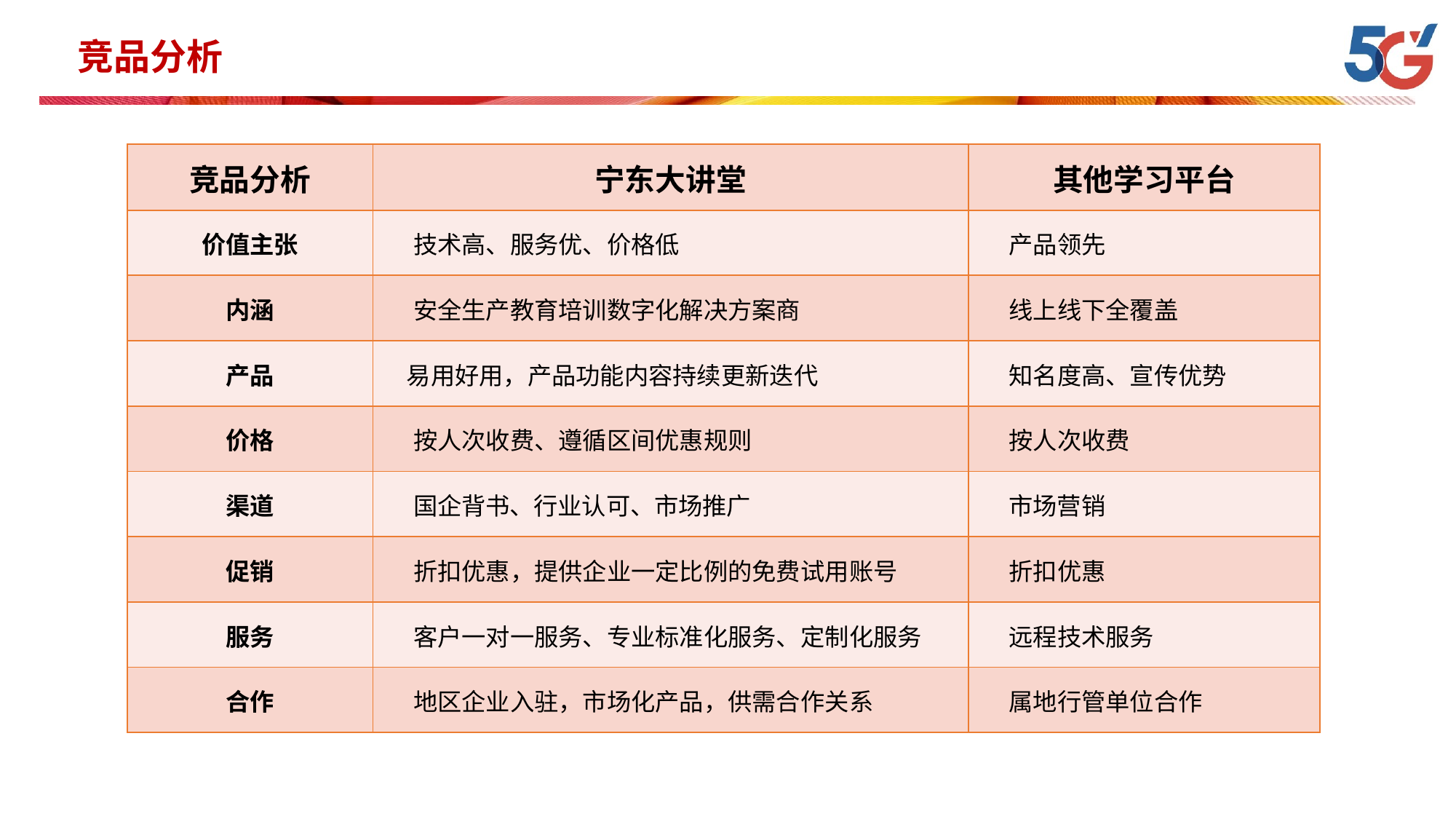

# 竞品分析
| 竞品分析 | 宁东大讲堂 | 其他学习平台 |
| --- | --- | --- |
| 价值主张 | 技术高、服务优、价格低 | 产品领先 |
| 内涵 | 安全生产教育培训数字化解决方案商 | 线上线下全覆盖 |
| 产品 | 易用好用，产品功能内容持续更新迭代 | 知名度高、宣传优势 |
| 价格 | 按人次收费、遵循区间优惠规则 | 按人次收费 |
| 渠道 | 国企背书、行业认可、市场推广 | 市场营销 |
| 促销 | 折扣优惠，提供企业一定比例的免费试用账号 | 折扣优惠 |
| 服务 | 客户一对一服务、专业标准化服务、定制化服务 | 远程技术服务 |
| 合作 | 地区企业入驻，市场化产品，供需合作关系 | 属地行管单位合作 |
36